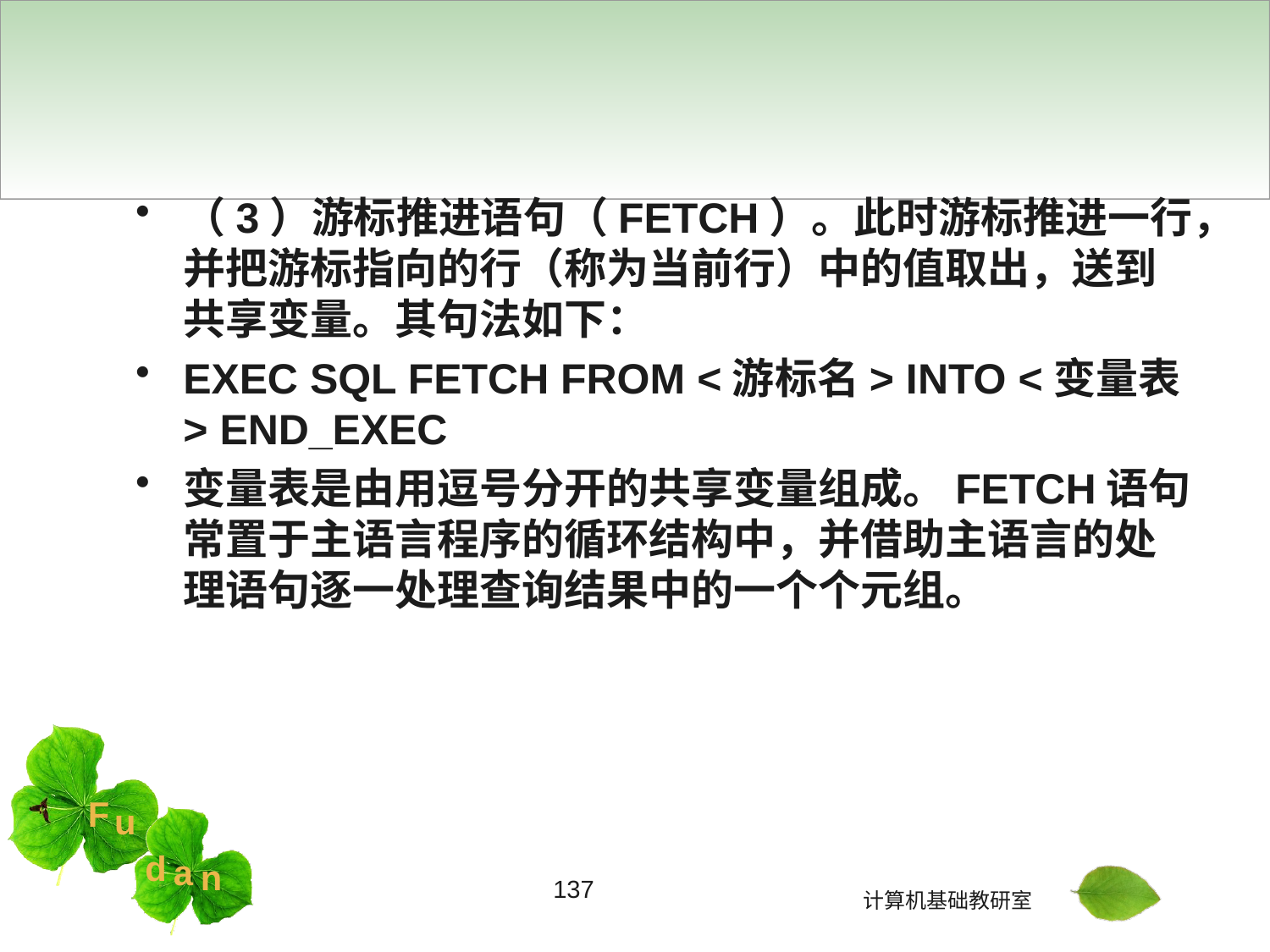

#
（3）游标推进语句（FETCH）。此时游标推进一行，并把游标指向的行（称为当前行）中的值取出，送到共享变量。其句法如下：
EXEC SQL FETCH FROM <游标名> INTO <变量表> END_EXEC
变量表是由用逗号分开的共享变量组成。FETCH语句常置于主语言程序的循环结构中，并借助主语言的处理语句逐一处理查询结果中的一个个元组。

137